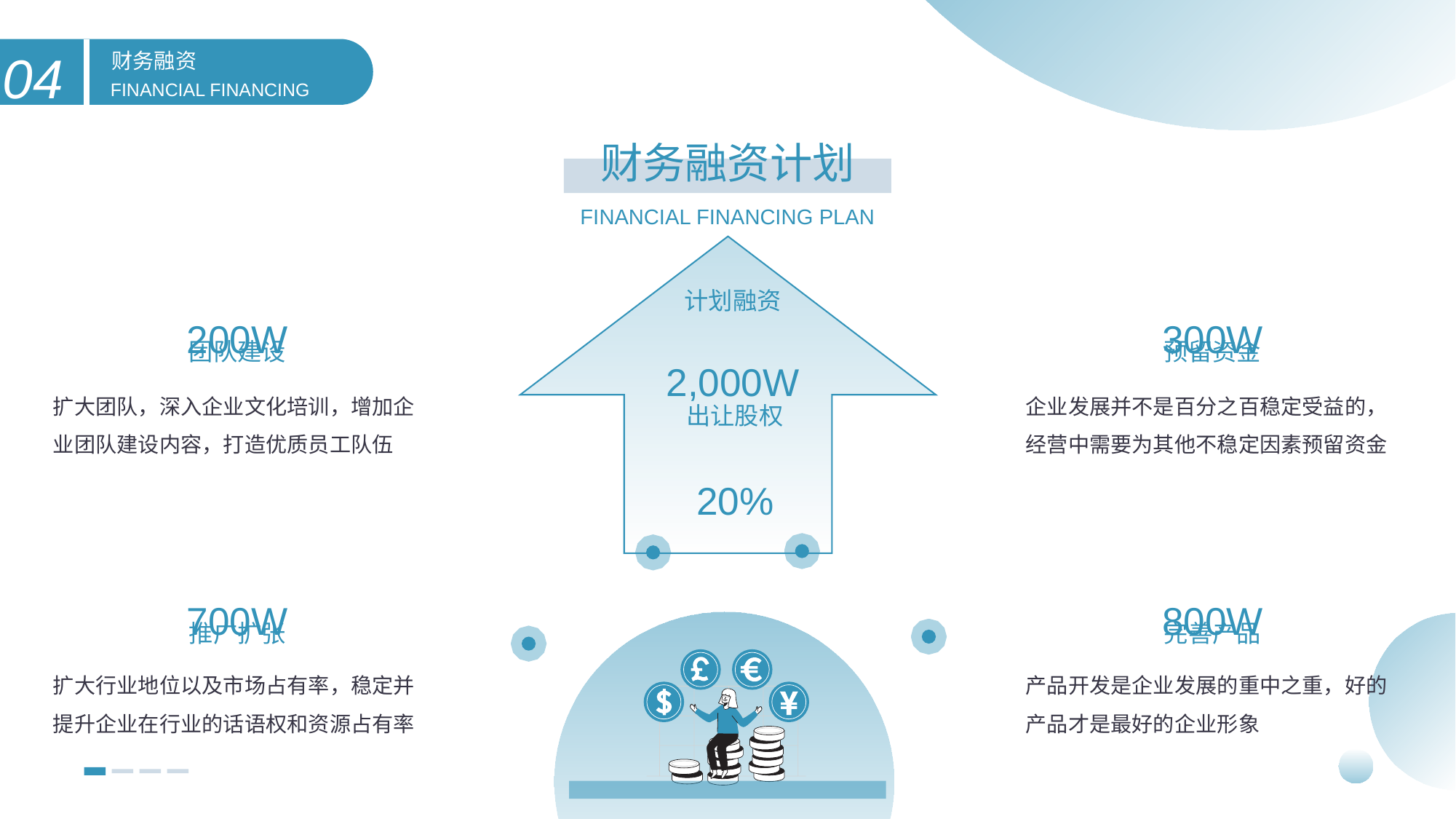

财务融资
FINANCIAL FINANCING
财务融资计划

FINANCIAL FINANCING PLAN

200W
300W
计划融资
2,000W
团队建设
预留资金
扩大团队，深入企业文化培训，增加企业团队建设内容，打造优质员工队伍
企业发展并不是百分之百稳定受益的，经营中需要为其他不稳定因素预留资金
出让股权
20%

700W
800W

推广扩张
完善产品

扩大行业地位以及市场占有率，稳定并提升企业在行业的话语权和资源占有率
产品开发是企业发展的重中之重，好的产品才是最好的企业形象